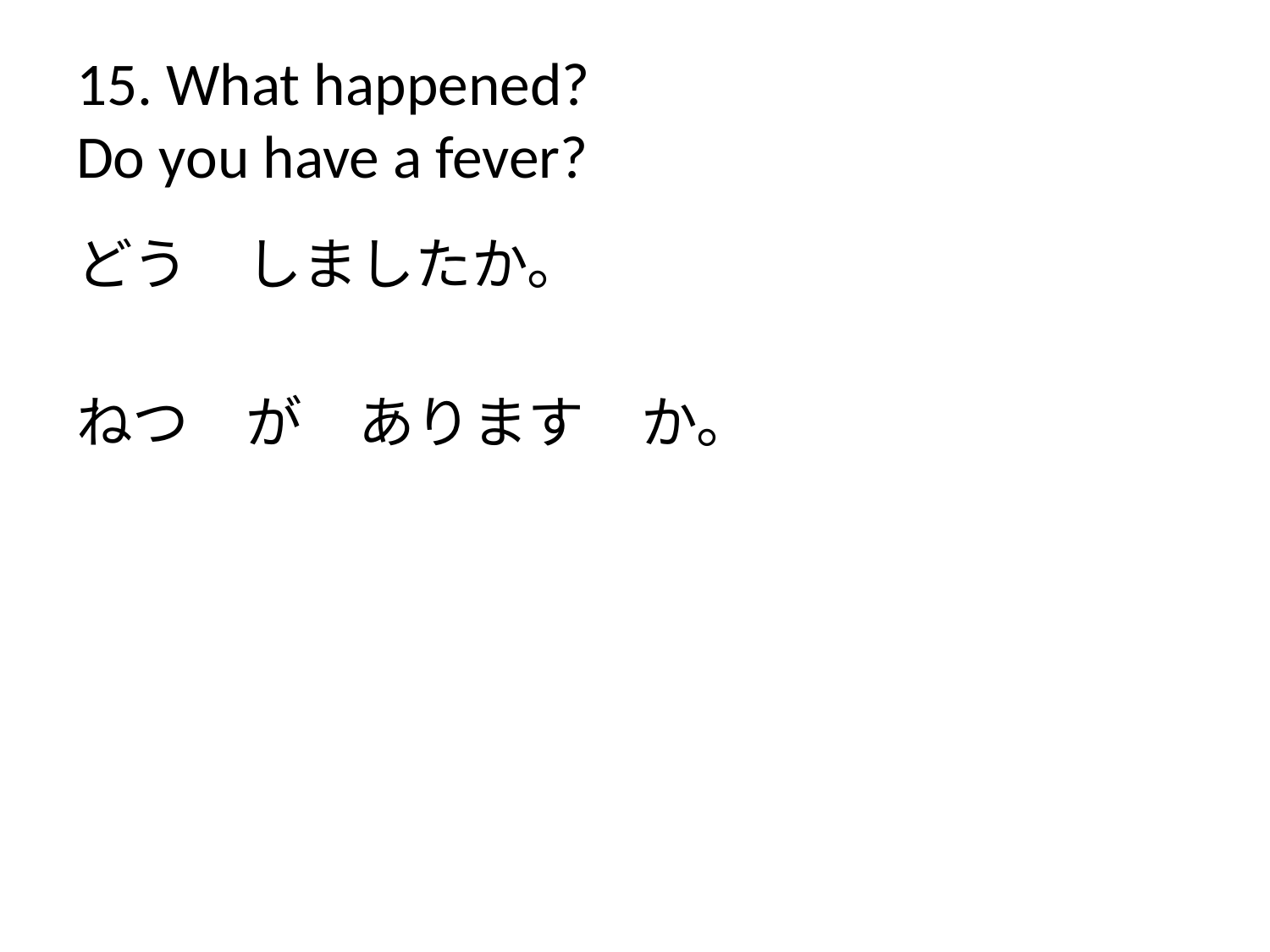

# 15. What happened? Do you have a fever?
どう　しましたか。

ねつ　が　あります　か。